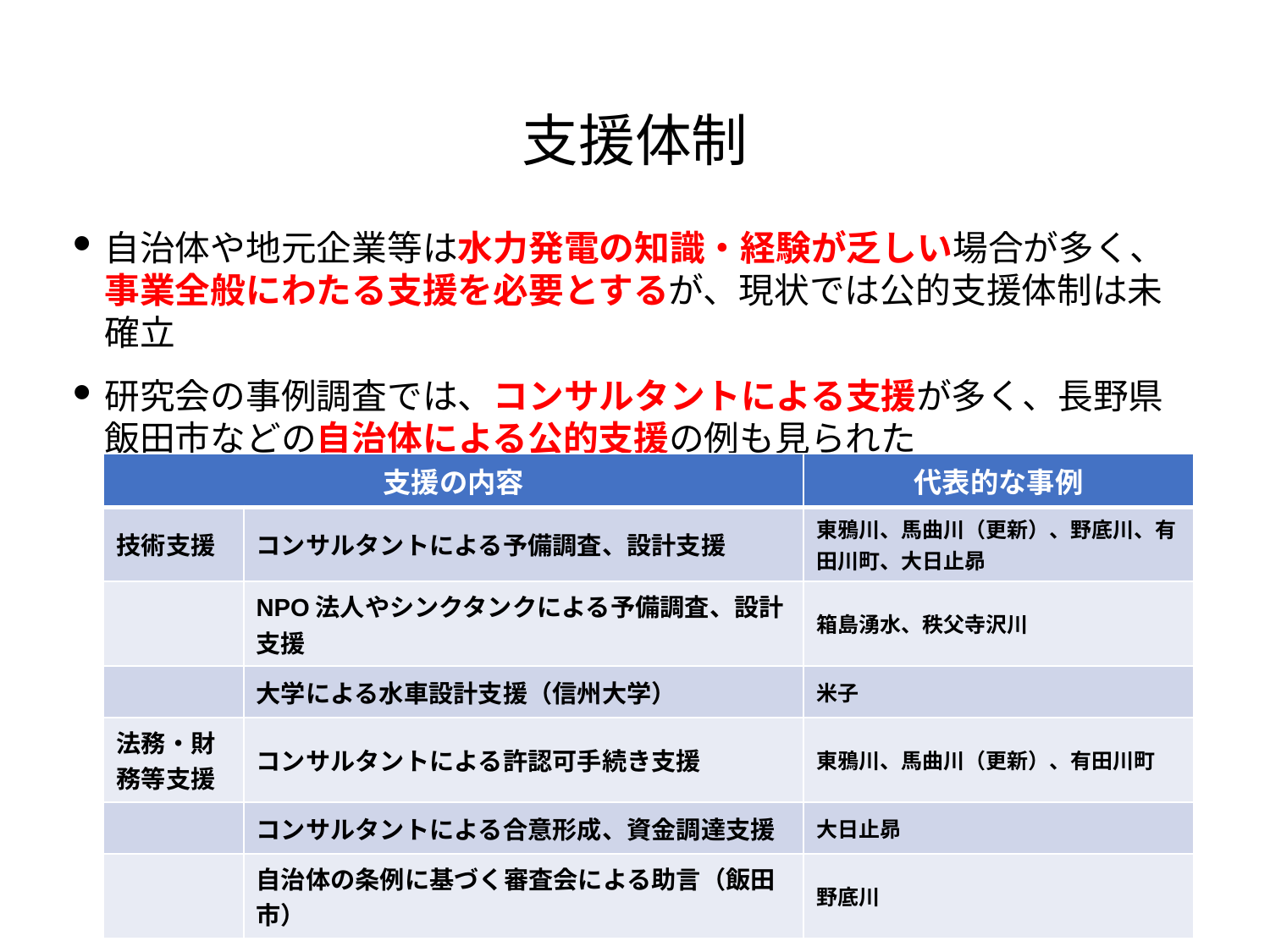

# 支援体制
自治体や地元企業等は水力発電の知識・経験が乏しい場合が多く、事業全般にわたる支援を必要とするが、現状では公的支援体制は未確立
研究会の事例調査では、コンサルタントによる支援が多く、長野県飯田市などの自治体による公的支援の例も見られた
| 支援の内容 |  | 代表的な事例 |
| --- | --- | --- |
| 技術支援 | コンサルタントによる予備調査、設計支援 | 東鴉川、馬曲川（更新）、野底川、有田川町、大日止昴 |
|  | NPO法人やシンクタンクによる予備調査、設計支援 | 箱島湧水、秩父寺沢川 |
|  | 大学による水車設計支援（信州大学） | 米子 |
| 法務・財務等支援 | コンサルタントによる許認可手続き支援 | 東鴉川、馬曲川（更新）、有田川町 |
|  | コンサルタントによる合意形成、資金調達支援 | 大日止昴 |
|  | 自治体の条例に基づく審査会による助言（飯田市） | 野底川 |
19